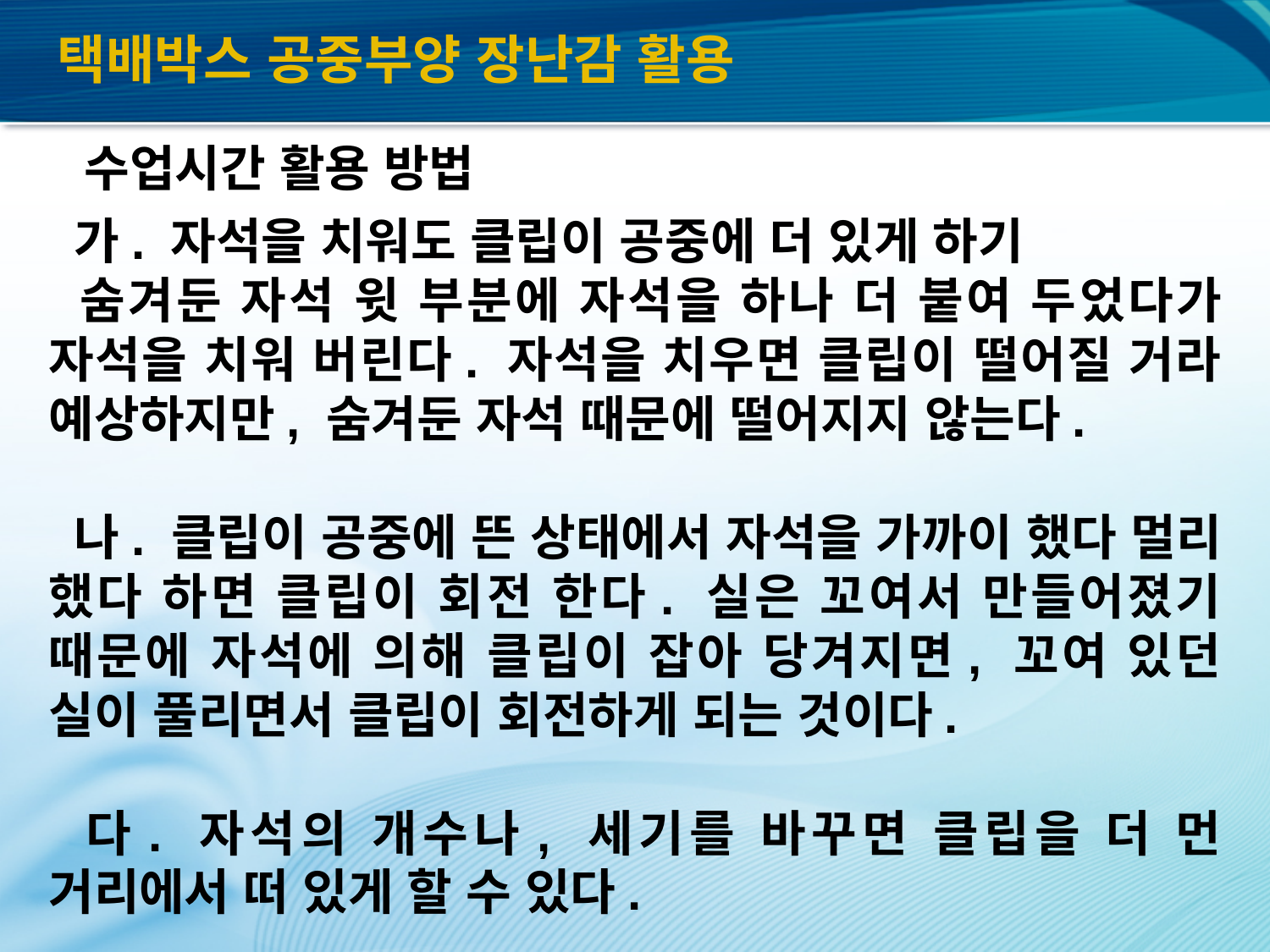

택배박스 공중부양 장난감 활용
수업시간 활용 방법
 가. 자석을 치워도 클립이 공중에 더 있게 하기
 숨겨둔 자석 윗 부분에 자석을 하나 더 붙여 두었다가 자석을 치워 버린다. 자석을 치우면 클립이 떨어질 거라 예상하지만, 숨겨둔 자석 때문에 떨어지지 않는다.

 나. 클립이 공중에 뜬 상태에서 자석을 가까이 했다 멀리 했다 하면 클립이 회전 한다. 실은 꼬여서 만들어졌기 때문에 자석에 의해 클립이 잡아 당겨지면, 꼬여 있던 실이 풀리면서 클립이 회전하게 되는 것이다.

 다. 자석의 개수나, 세기를 바꾸면 클립을 더 먼 거리에서 떠 있게 할 수 있다.